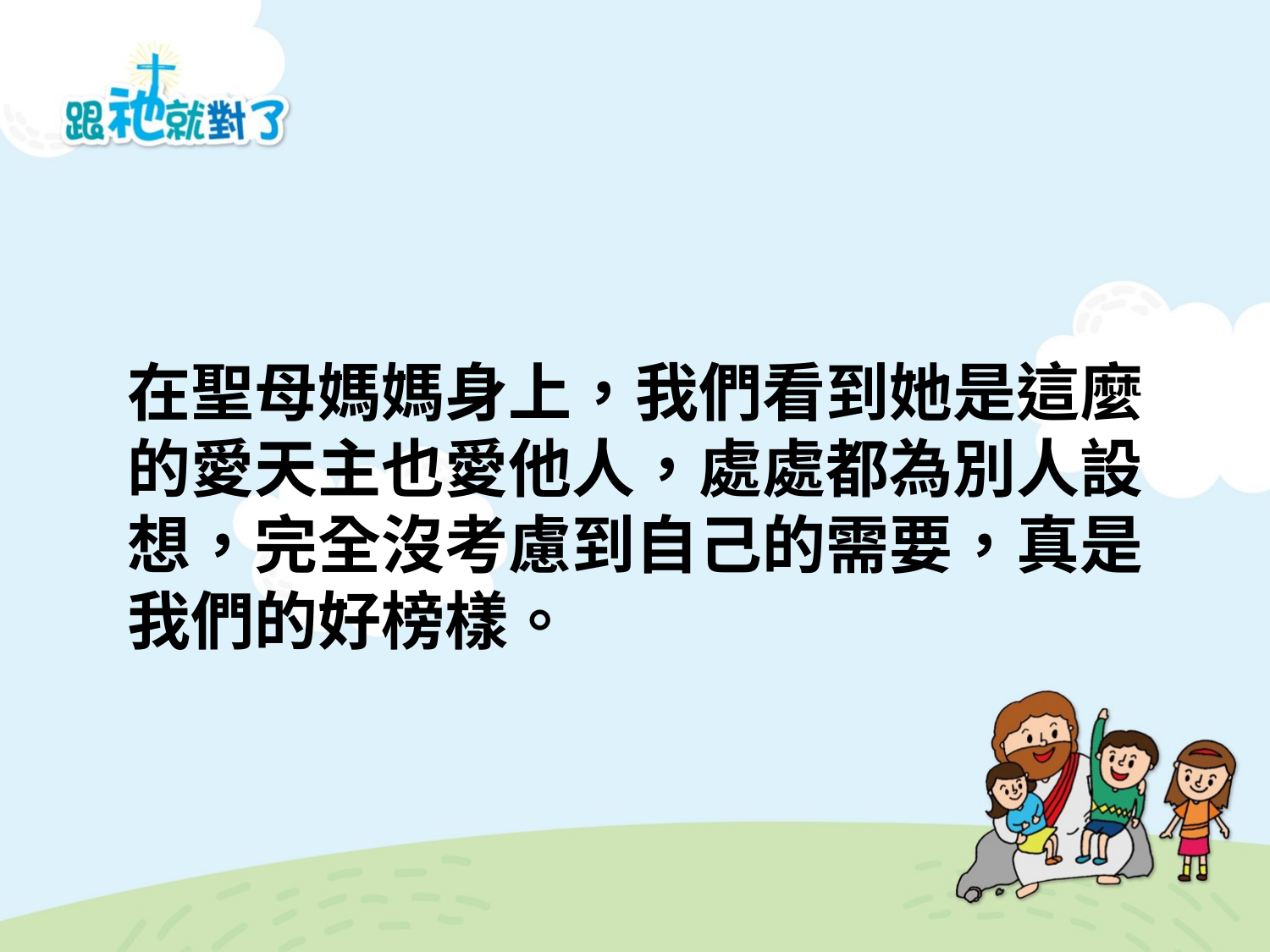

在聖母媽媽身上，我們看到她是這麼的愛天主也愛他人，處處都為別人設想，完全沒考慮到自己的需要，真是我們的好榜樣。